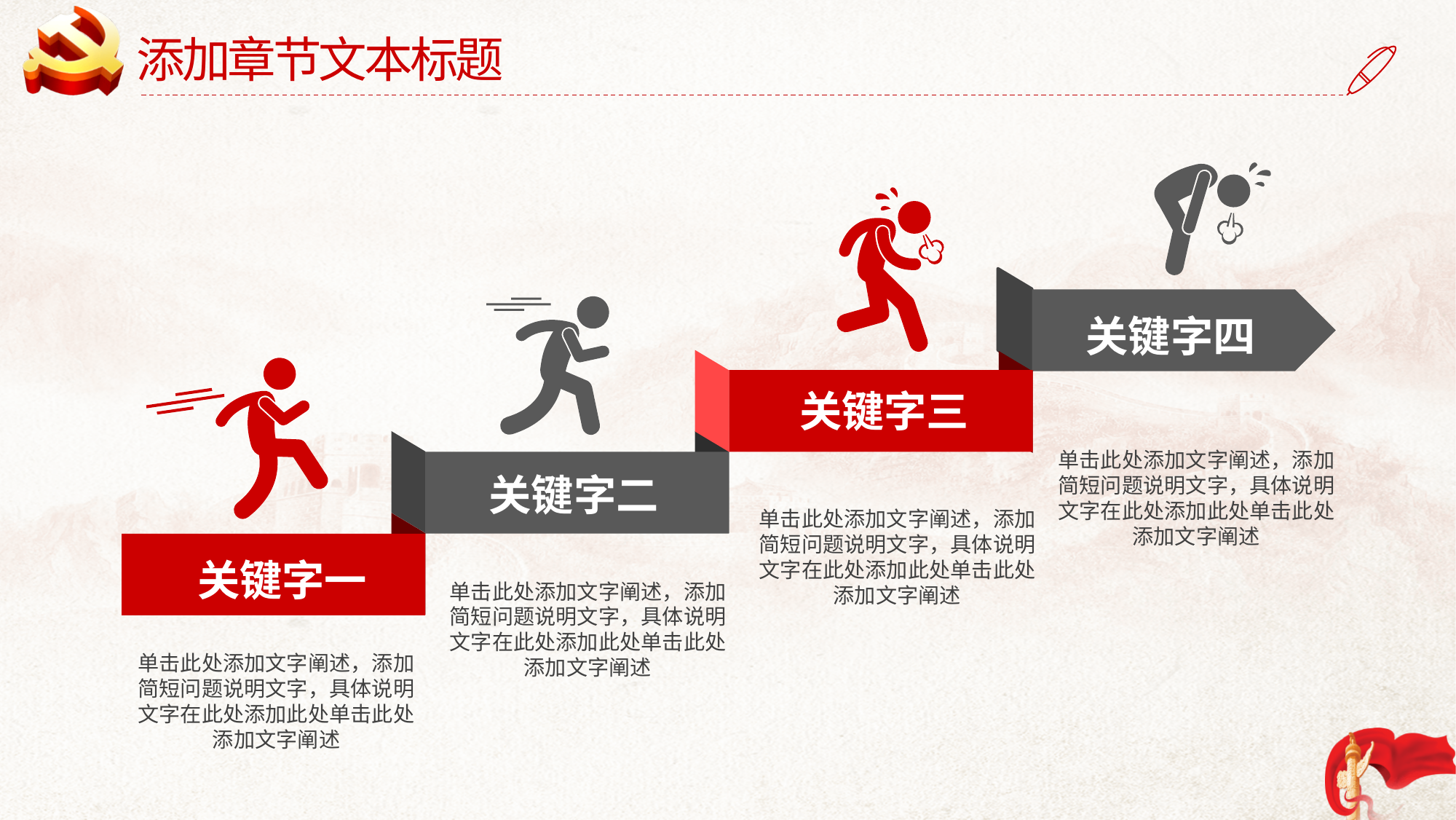

添加章节文本标题

关键字四

关键字三
单击此处添加文字阐述，添加简短问题说明文字，具体说明文字在此处添加此处单击此处添加文字阐述
关键字二
单击此处添加文字阐述，添加简短问题说明文字，具体说明文字在此处添加此处单击此处添加文字阐述
关键字一

单击此处添加文字阐述，添加简短问题说明文字，具体说明文字在此处添加此处单击此处添加文字阐述
单击此处添加文字阐述，添加简短问题说明文字，具体说明文字在此处添加此处单击此处添加文字阐述